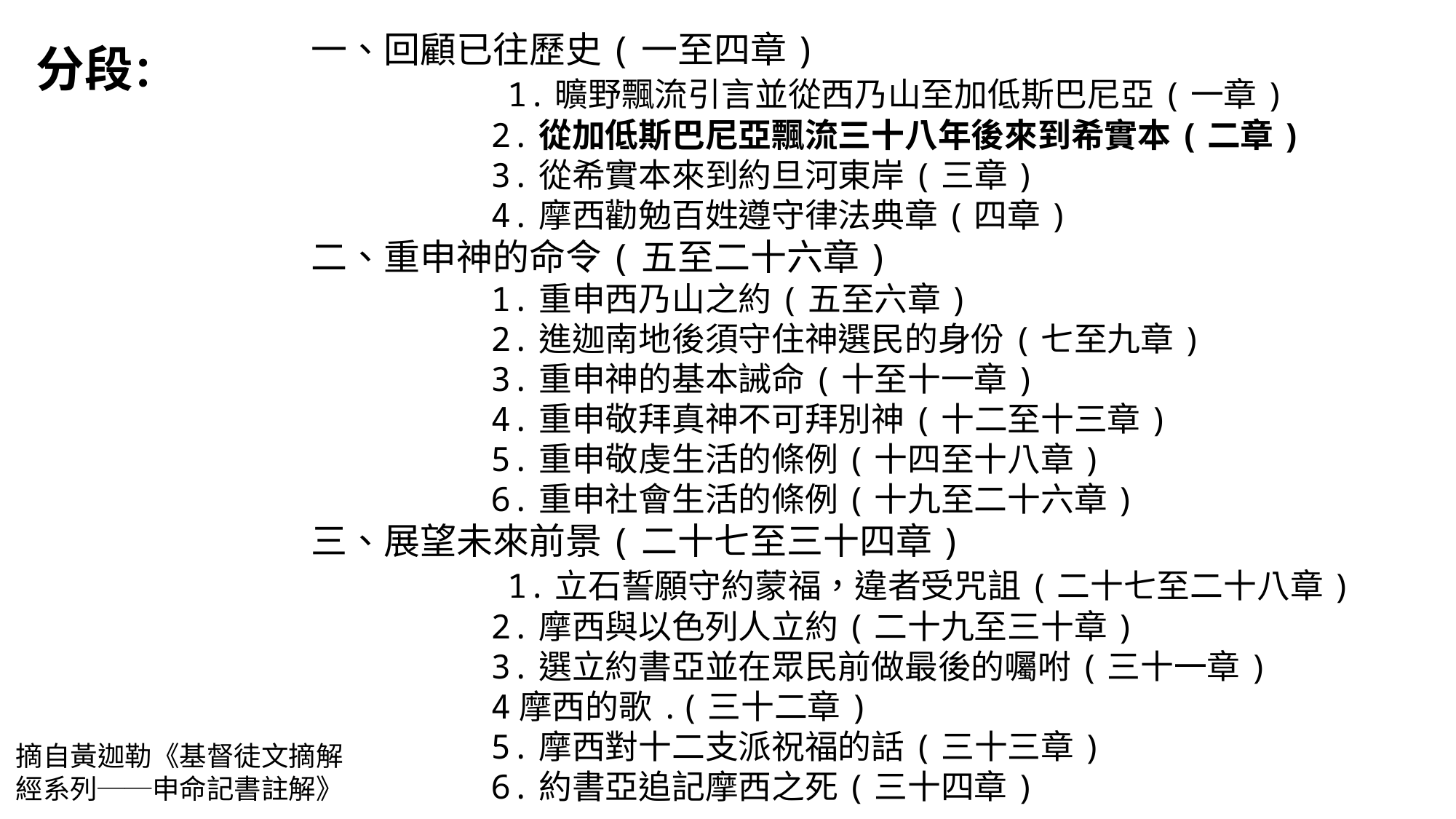

一、回顧已往歷史(一至四章)
         1.曠野飄流引言並從西乃山至加低斯巴尼亞(一章)
         2.從加低斯巴尼亞飄流三十八年後來到希實本(二章)
         3.從希實本來到約旦河東岸(三章)
         4.摩西勸勉百姓遵守律法典章(四章)
二、重申神的命令(五至二十六章)
         1.重申西乃山之約(五至六章)
         2.進迦南地後須守住神選民的身份(七至九章)
         3.重申神的基本誡命(十至十一章)
         4.重申敬拜真神不可拜別神(十二至十三章)
         5.重申敬虔生活的條例(十四至十八章)
         6.重申社會生活的條例(十九至二十六章)
三、展望未來前景(二十七至三十四章)
         1.立石誓願守約蒙福，違者受咒詛(二十七至二十八章)
         2.摩西與以色列人立約(二十九至三十章)
         3.選立約書亞並在眾民前做最後的囑咐(三十一章)
         4摩西的歌.(三十二章)
         5.摩西對十二支派祝福的話(三十三章)
         6.約書亞追記摩西之死(三十四章)
分段：
摘自黃迦勒《基督徒文摘解經系列──申命記書註解》